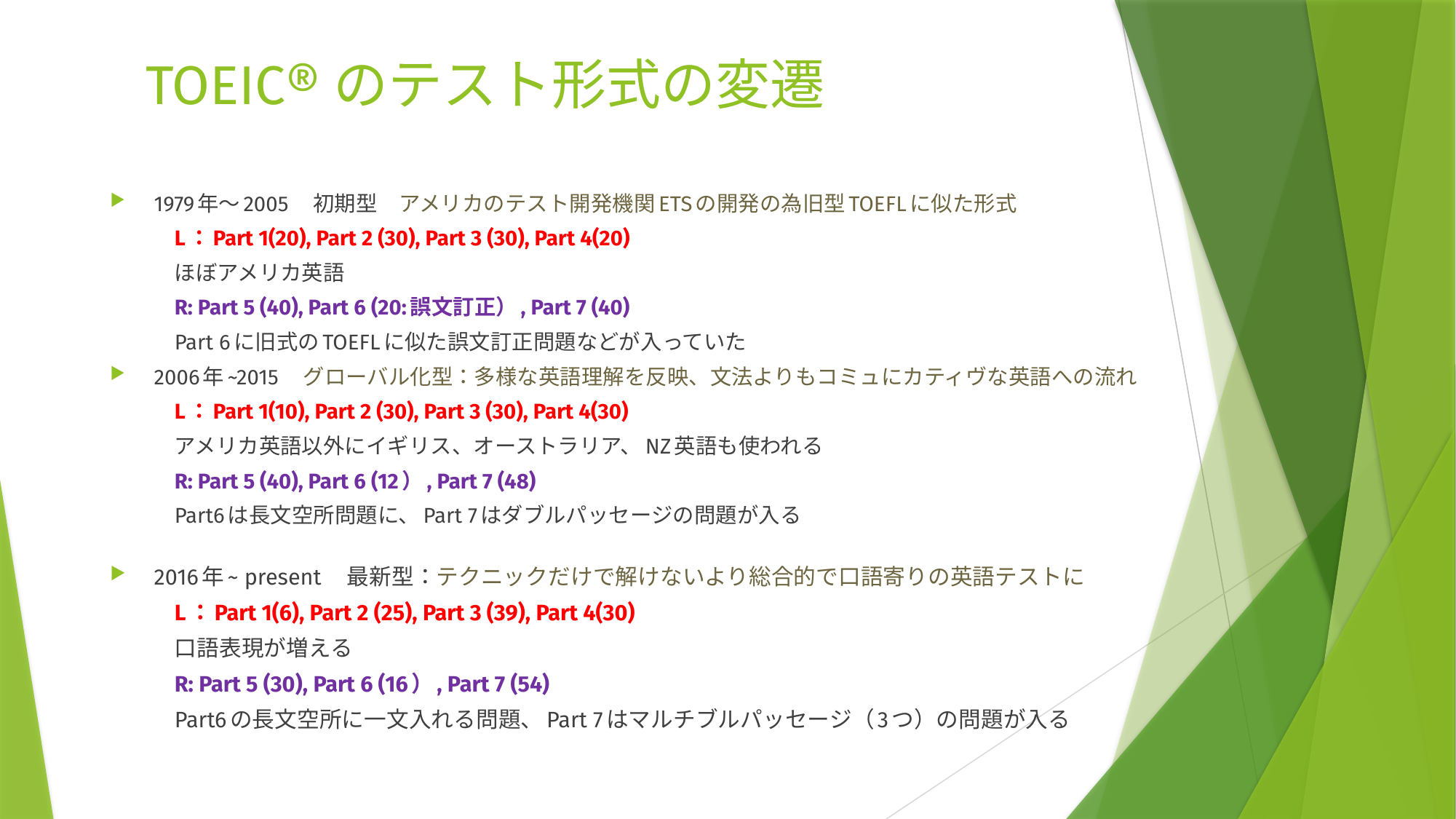

# TOEIC®のテスト形式の変遷
1979年〜2005　初期型　アメリカのテスト開発機関ETSの開発の為旧型TOEFLに似た形式
	L：Part 1(20), Part 2 (30), Part 3 (30), Part 4(20)
	ほぼアメリカ英語
	R: Part 5 (40), Part 6 (20:誤文訂正）, Part 7 (40)
	Part 6に旧式のTOEFLに似た誤文訂正問題などが入っていた
2006年~2015　グローバル化型：多様な英語理解を反映、文法よりもコミュにカティヴな英語への流れ
	L：Part 1(10), Part 2 (30), Part 3 (30), Part 4(30)
	アメリカ英語以外にイギリス、オーストラリア、NZ英語も使われる
	R: Part 5 (40), Part 6 (12）, Part 7 (48)
	Part6は長文空所問題に、Part 7はダブルパッセージの問題が入る

2016年~ present　最新型：テクニックだけで解けないより総合的で口語寄りの英語テストに
	L：Part 1(6), Part 2 (25), Part 3 (39), Part 4(30)
	口語表現が増える
	R: Part 5 (30), Part 6 (16）, Part 7 (54)
	Part6の長文空所に一文入れる問題、Part 7はマルチブルパッセージ（3つ）の問題が入る